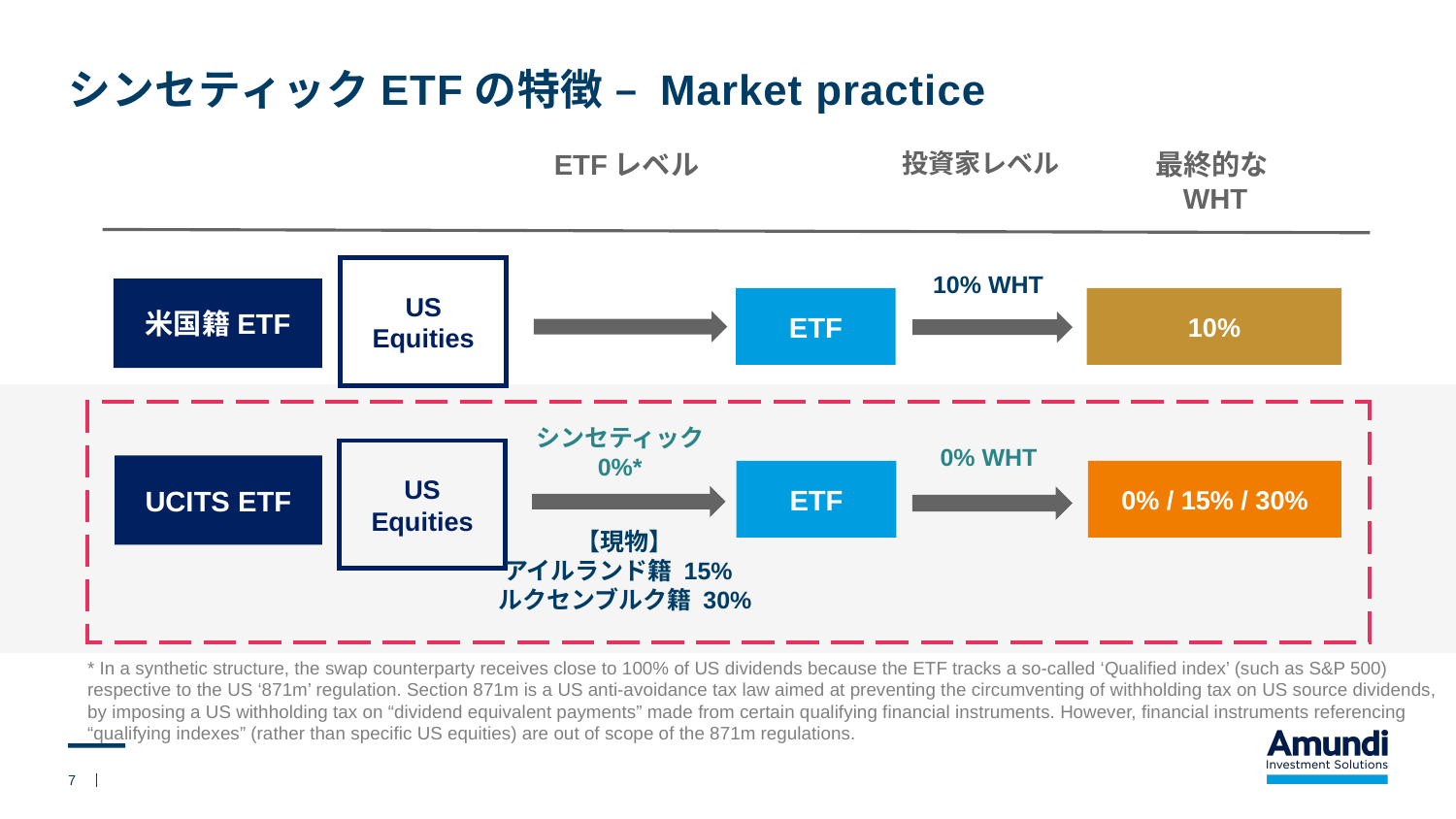

# シンセティックETFの特徴 – Market practice
ETFレベル
投資家レベル
最終的なWHT

US Equities

10% WHT
米国籍ETF
ETF
10%

シンセティック
0%*
0% WHT

US Equities

UCITS ETF
ETF
0% / 15% / 30%

【現物】
アイルランド籍 15%
ルクセンブルク籍 30%
* In a synthetic structure, the swap counterparty receives close to 100% of US dividends because the ETF tracks a so-called ‘Qualified index’ (such as S&P 500) respective to the US ‘871m’ regulation. Section 871m is a US anti-avoidance tax law aimed at preventing the circumventing of withholding tax on US source dividends, by imposing a US withholding tax on “dividend equivalent payments” made from certain qualifying financial instruments. However, financial instruments referencing “qualifying indexes” (rather than specific US equities) are out of scope of the 871m regulations.
7